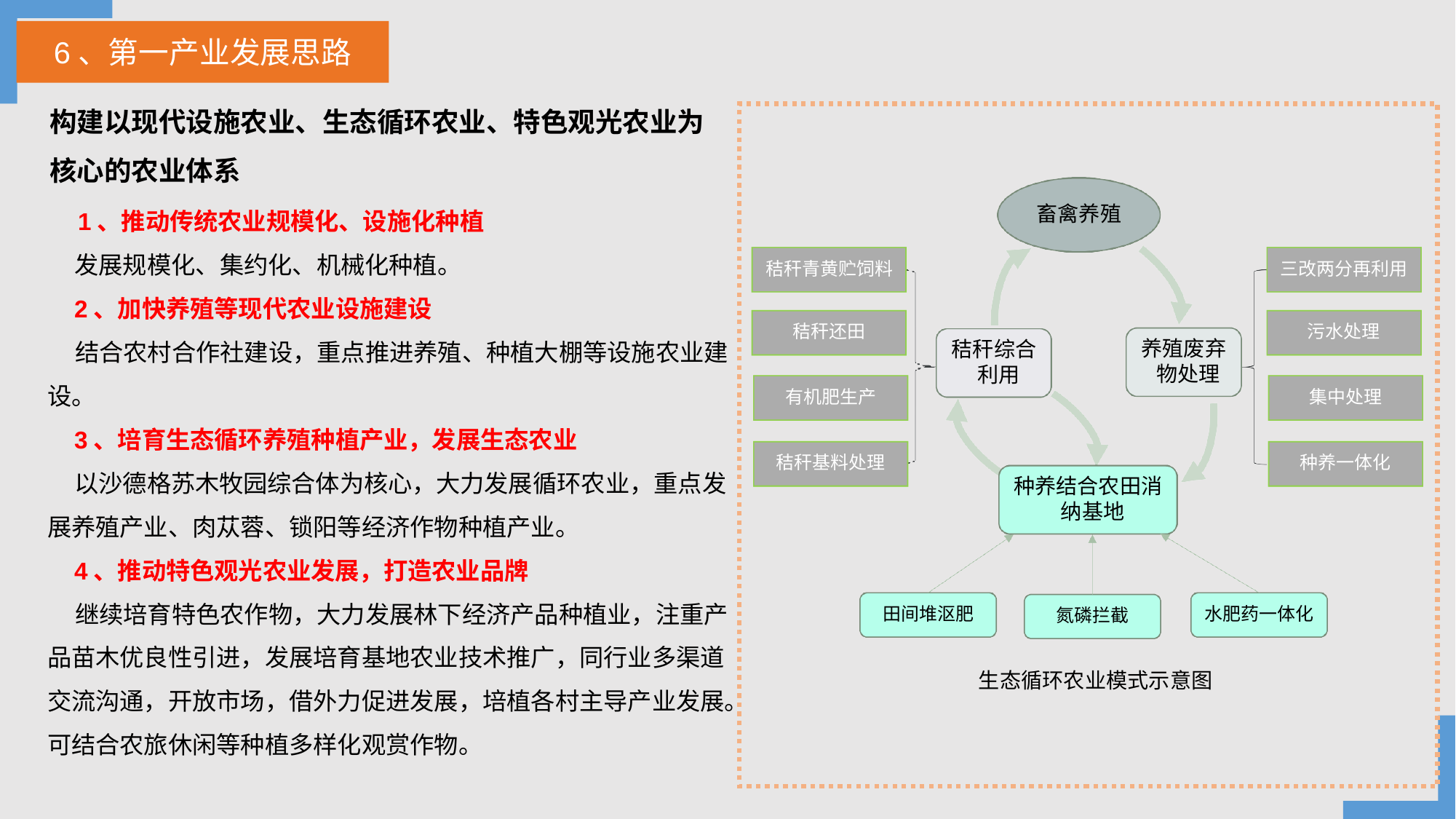

6、第一产业发展思路
构建以现代设施农业、生态循环农业、特色观光农业为核心的农业体系
    1、推动传统农业规模化、设施化种植
    发展规模化、集约化、机械化种植。
    2、加快养殖等现代农业设施建设
    结合农村合作社建设，重点推进养殖、种植大棚等设施农业建设。
    3、培育生态循环养殖种植产业，发展生态农业
    以沙德格苏木牧园综合体为核心，大力发展循环农业，重点发展养殖产业、肉苁蓉、锁阳等经济作物种植产业。
    4、推动特色观光农业发展，打造农业品牌
    继续培育特色农作物，大力发展林下经济产品种植业，注重产品苗木优良性引进，发展培育基地农业技术推广，同行业多渠道交流沟通，开放市场，借外力促进发展，培植各村主导产业发展。可结合农旅休闲等种植多样化观赏作物。

畜禽养殖
秸秆青黄贮饲料
三改两分再利用
秸秆还田
污水处理
养殖废弃  物处理
秸秆综合  利用
有机肥生产
集中处理
秸秆基料处理
种养一体化
种养结合农田消  纳基地
田间堆沤肥
水肥药一体化
氮磷拦截
生态循环农业模式示意图